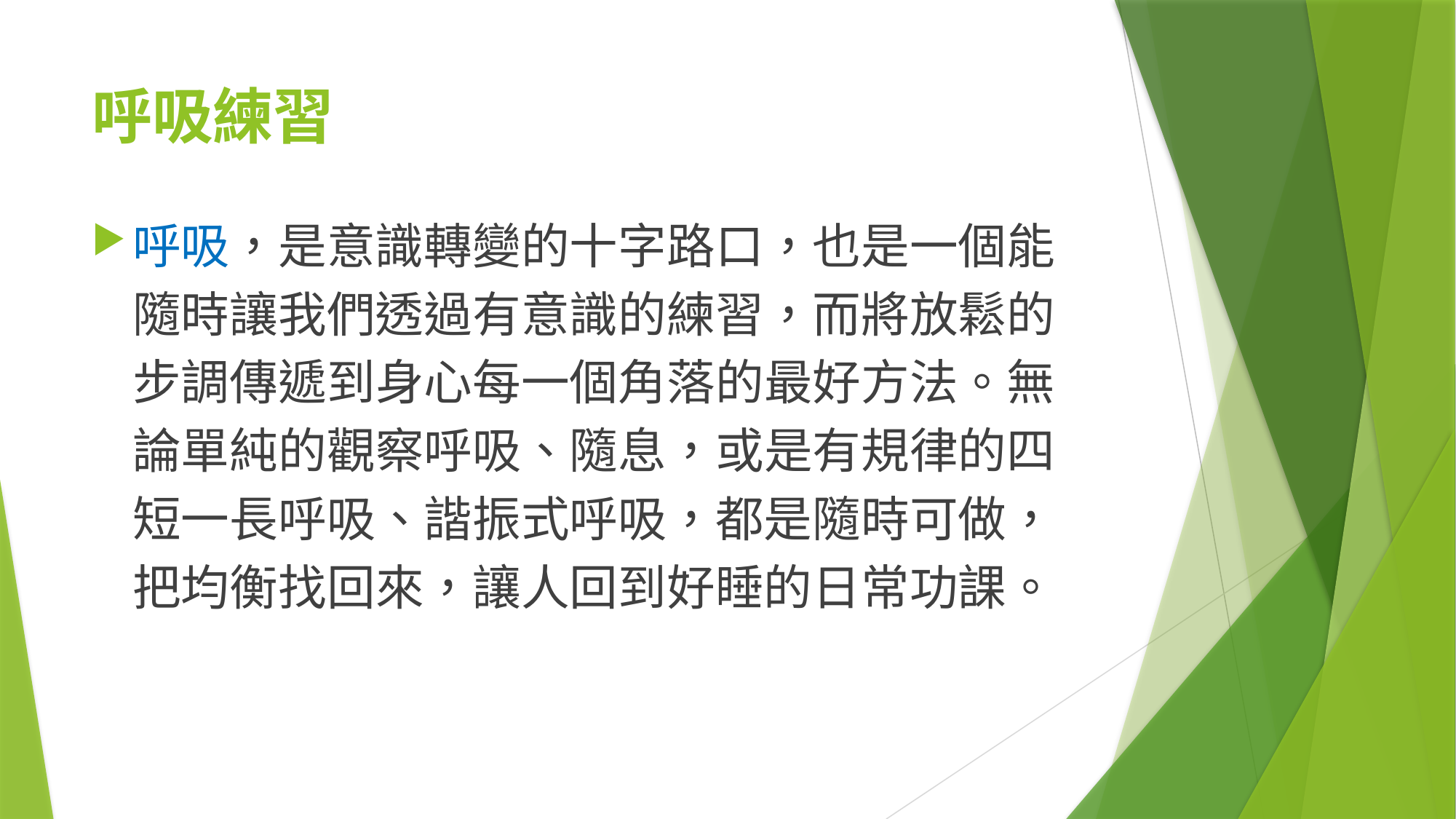

# 呼吸練習
呼吸，是意識轉變的十字路口，也是一個能隨時讓我們透過有意識的練習，而將放鬆的步調傳遞到身心每一個角落的最好方法。無論單純的觀察呼吸、隨息，或是有規律的四短一長呼吸、諧振式呼吸，都是隨時可做，把均衡找回來，讓人回到好睡的日常功課。